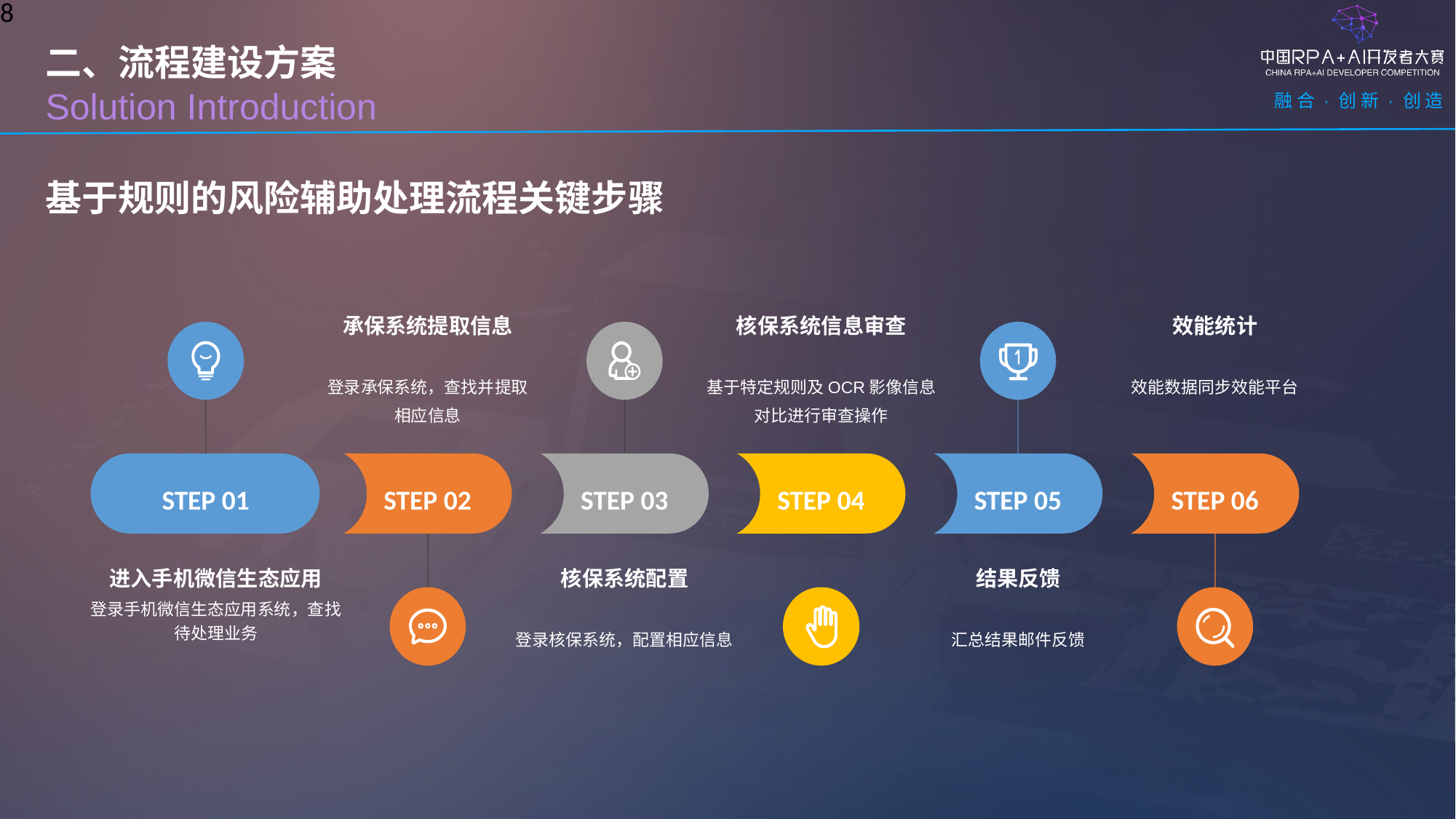

8
二、流程建设方案
Solution Introduction
基于规则的风险辅助处理流程关键步骤
承保系统提取信息

登录承保系统，查找并提取
相应信息
核保系统信息审查

基于特定规则及OCR影像信息
对比进行审查操作
效能统计

效能数据同步效能平台

STEP 01
STEP 02
STEP 03
STEP 04
STEP 05
STEP 06

进入手机微信生态应用
登录手机微信生态应用系统，查找待处理业务
核保系统配置

登录核保系统，配置相应信息
结果反馈

汇总结果邮件反馈